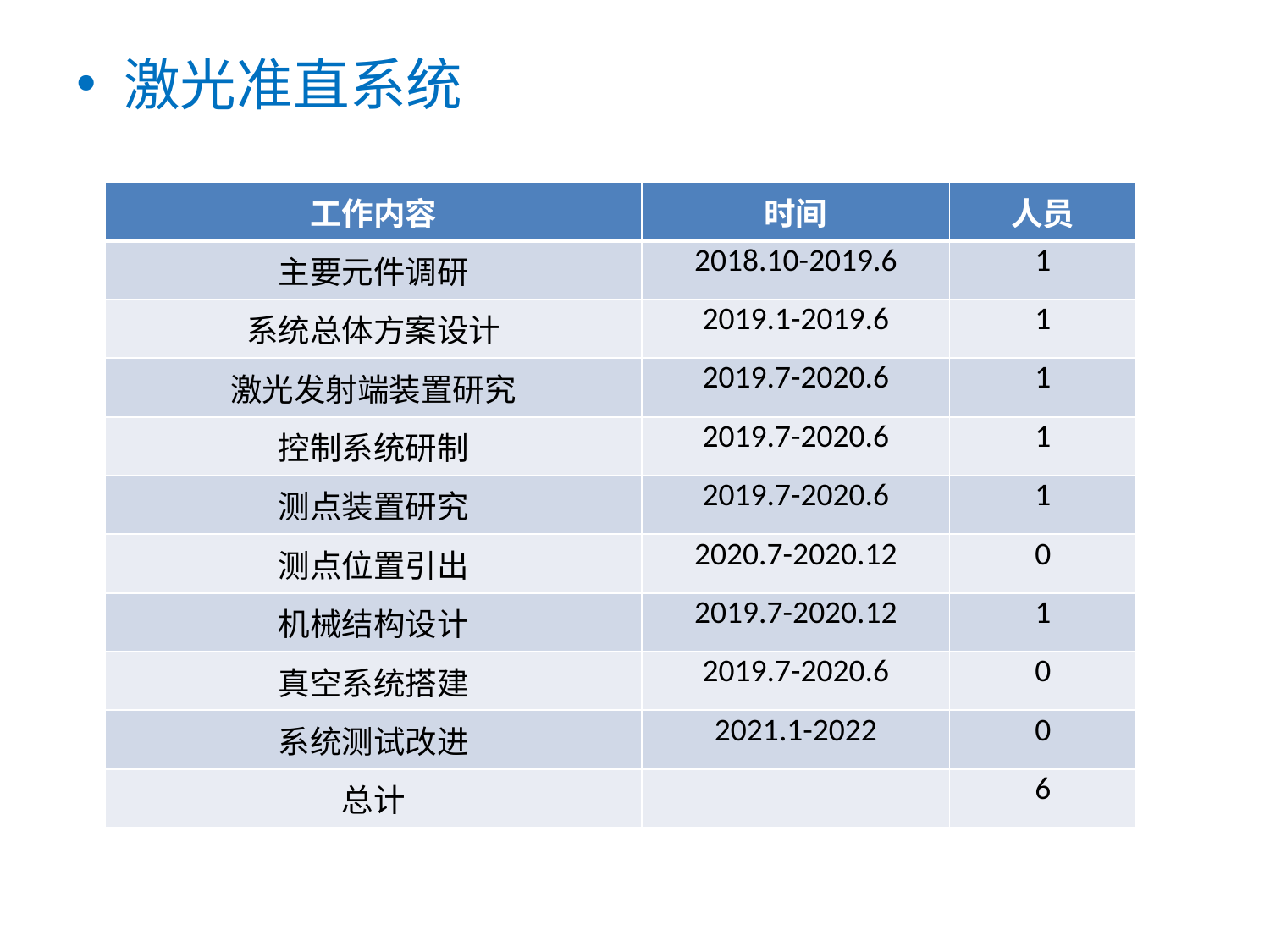

激光准直系统
| 工作内容 | 时间 | 人员 |
| --- | --- | --- |
| 主要元件调研 | 2018.10-2019.6 | 1 |
| 系统总体方案设计 | 2019.1-2019.6 | 1 |
| 激光发射端装置研究 | 2019.7-2020.6 | 1 |
| 控制系统研制 | 2019.7-2020.6 | 1 |
| 测点装置研究 | 2019.7-2020.6 | 1 |
| 测点位置引出 | 2020.7-2020.12 | 0 |
| 机械结构设计 | 2019.7-2020.12 | 1 |
| 真空系统搭建 | 2019.7-2020.6 | 0 |
| 系统测试改进 | 2021.1-2022 | 0 |
| 总计 |  | 6 |